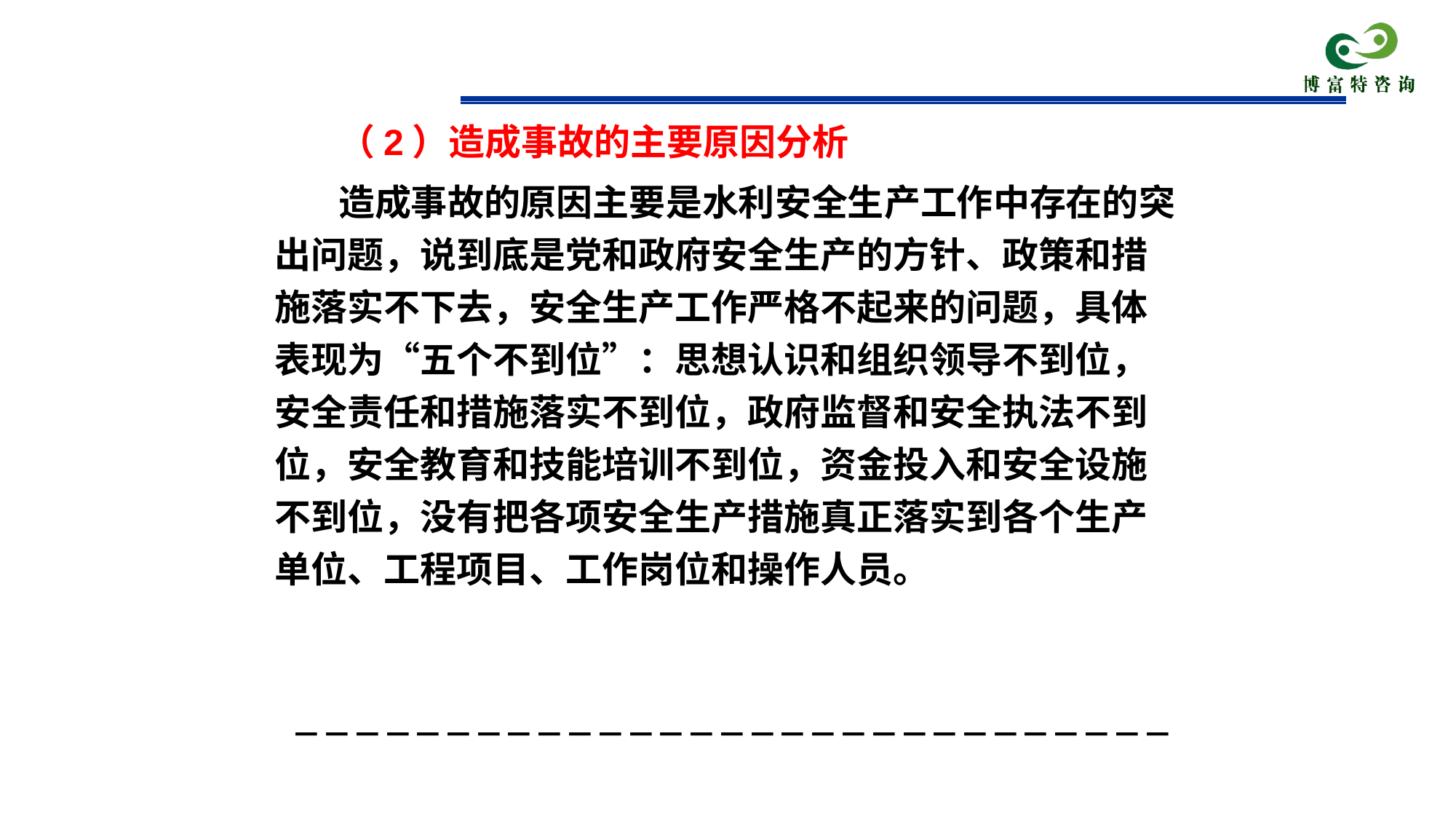

# （2）造成事故的主要原因分析
造成事故的原因主要是水利安全生产工作中存在的突出问题，说到底是党和政府安全生产的方针、政策和措施落实不下去，安全生产工作严格不起来的问题，具体表现为“五个不到位”：思想认识和组织领导不到位，安全责任和措施落实不到位，政府监督和安全执法不到位，安全教育和技能培训不到位，资金投入和安全设施不到位，没有把各项安全生产措施真正落实到各个生产单位、工程项目、工作岗位和操作人员。
－－－－－－－－－－－－－－－－－－－－－－－－－－－－－